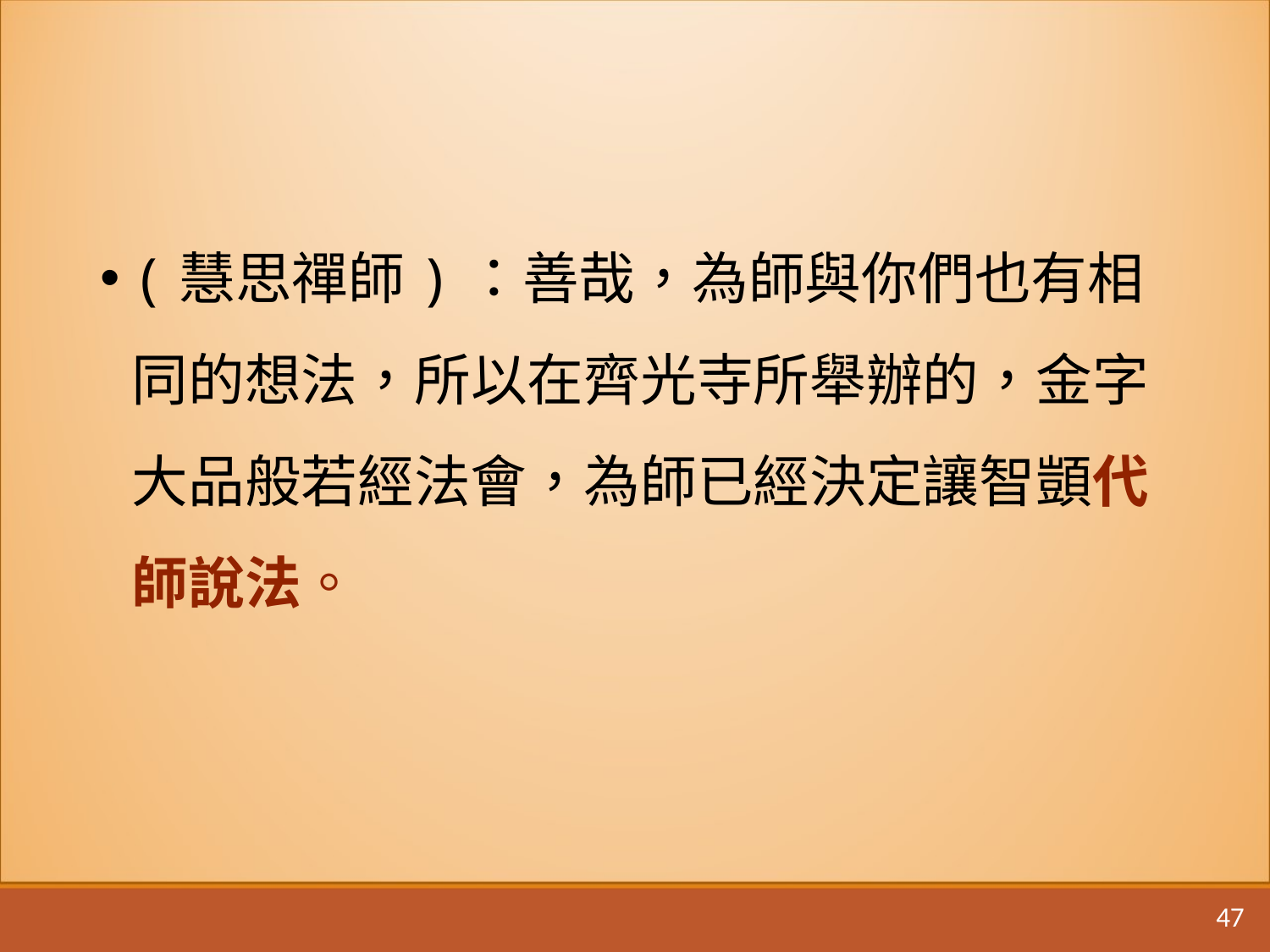

(慧思禪師)：善哉，為師與你們也有相同的想法，所以在齊光寺所舉辦的，金字大品般若經法會，為師已經決定讓智顗代師說法。

47